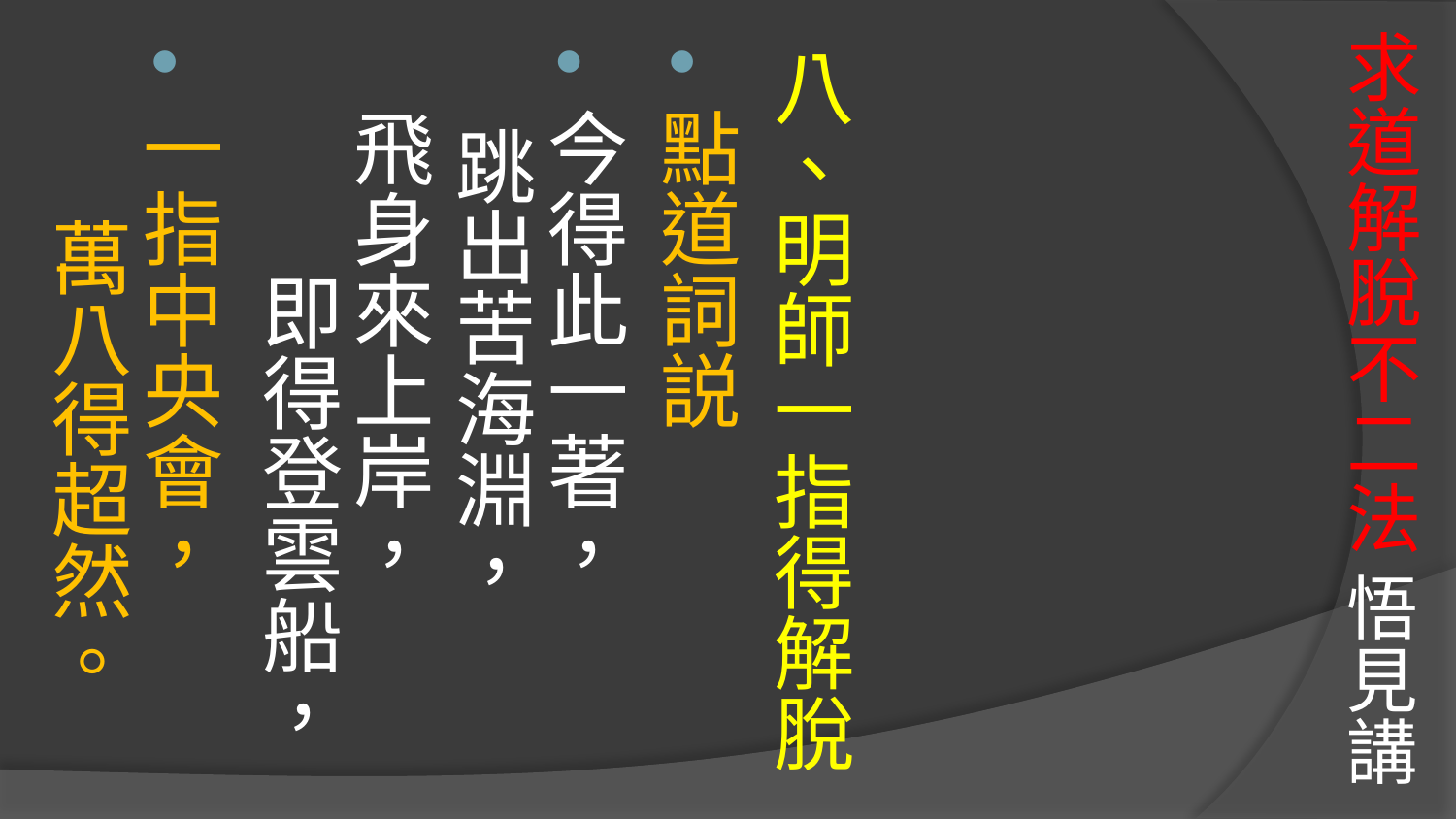

# 求道解脫不二法 悟見講
八、明師一指得解脫
點道詞説
今得此一著，            跳出苦海淵，
飛身來上岸，                    即得登雲船，
一指中央會，                 萬八得超然。